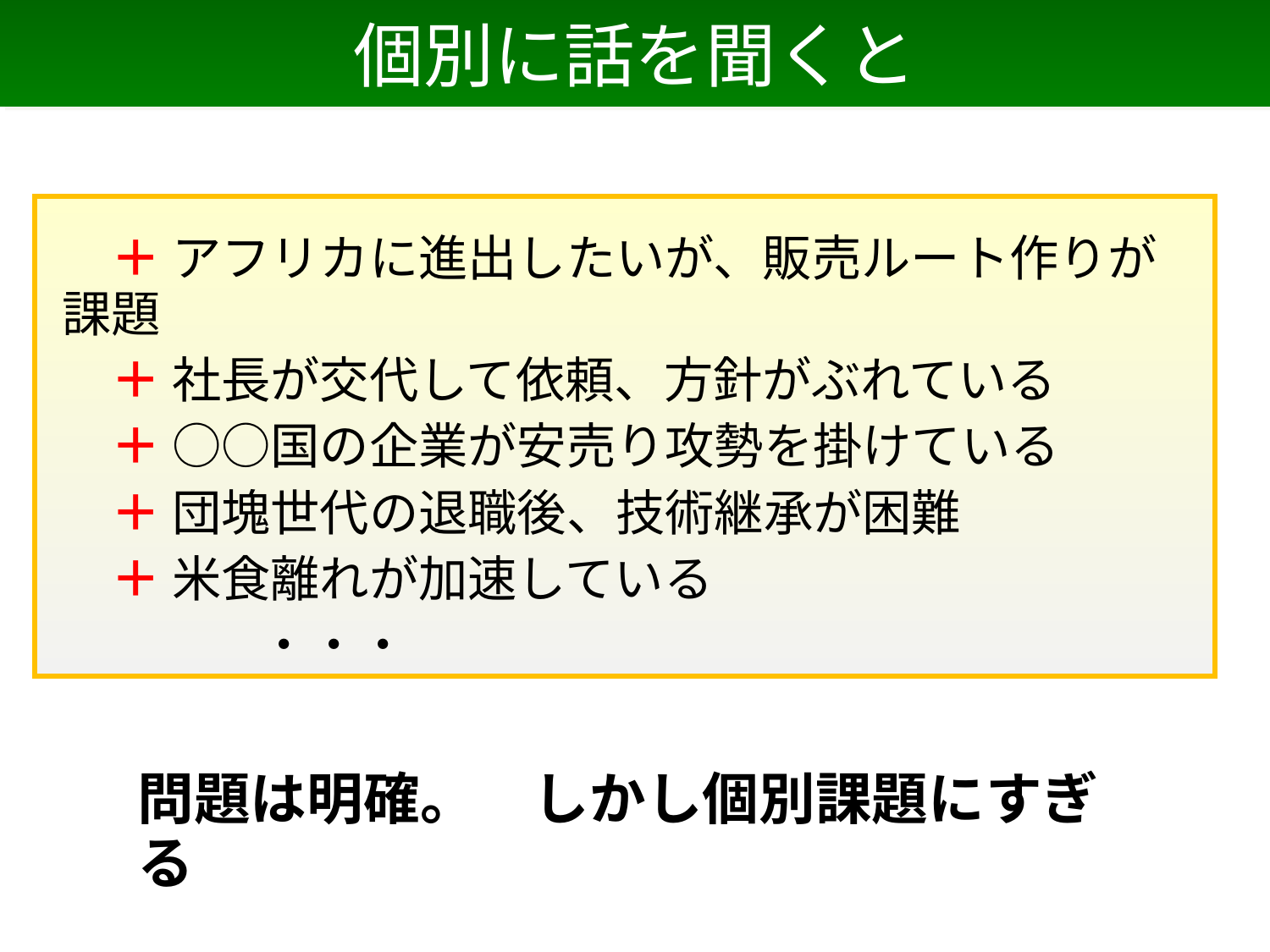

# 個別に話を聞くと
　＋ アフリカに進出したいが、販売ルート作りが課題
　＋ 社長が交代して依頼、方針がぶれている
　＋ ○○国の企業が安売り攻勢を掛けている
　＋ 団塊世代の退職後、技術継承が困難
　＋ 米食離れが加速している
　　　　・・・

問題は明確。　しかし個別課題にすぎる